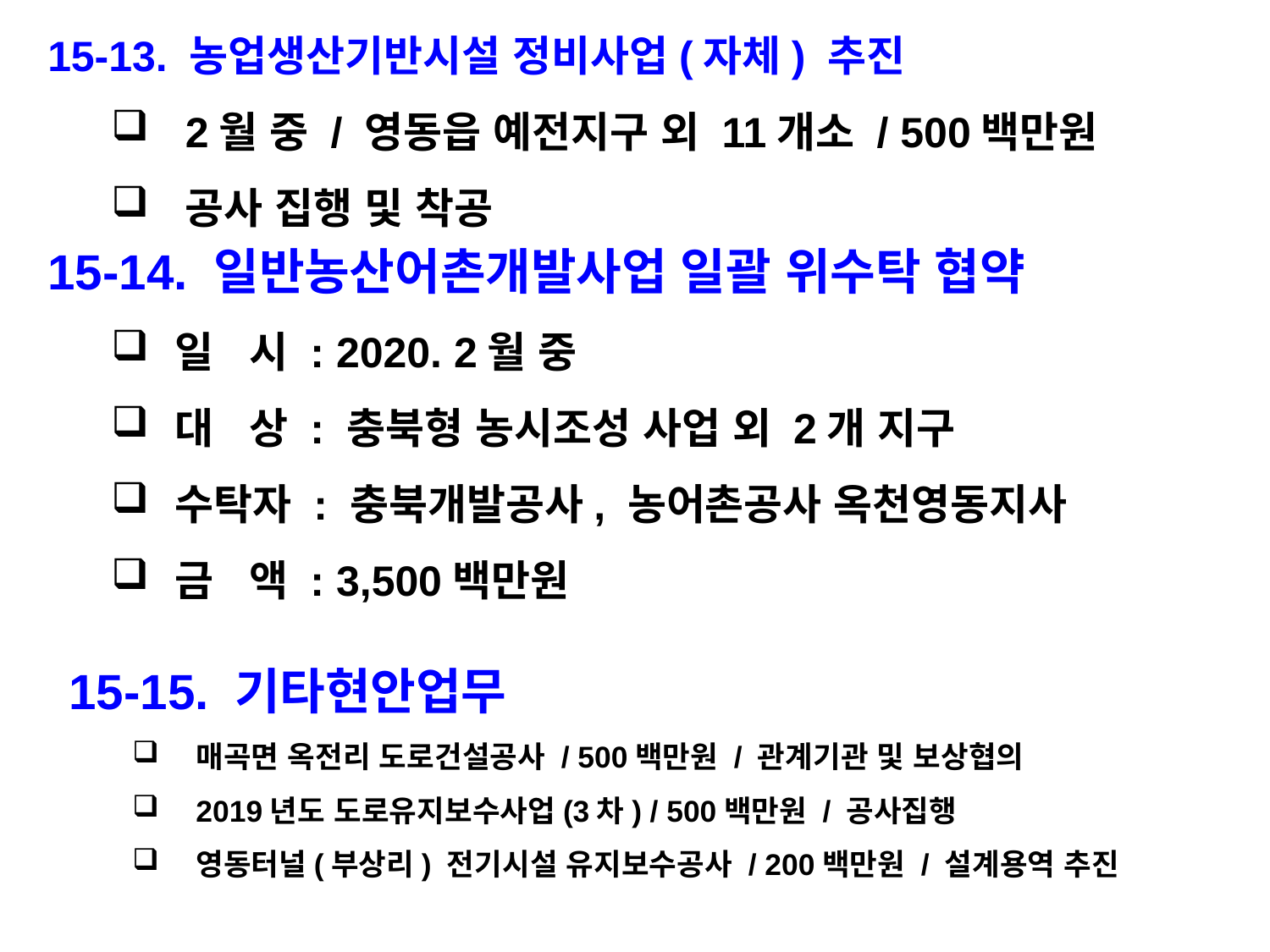

15-13. 농업생산기반시설 정비사업(자체) 추진
2월 중 / 영동읍 예전지구 외 11개소 / 500백만원
공사 집행 및 착공

15-14. 일반농산어촌개발사업 일괄 위수탁 협약
일   시 : 2020. 2월 중
대   상 : 충북형 농시조성 사업 외 2개 지구
수탁자 : 충북개발공사, 농어촌공사 옥천영동지사
금   액 : 3,500백만원

15-15. 기타현안업무
매곡면 옥전리 도로건설공사 / 500백만원 / 관계기관 및 보상협의
2019년도 도로유지보수사업(3차) / 500백만원 / 공사집행
영동터널(부상리) 전기시설 유지보수공사 / 200백만원 / 설계용역 추진